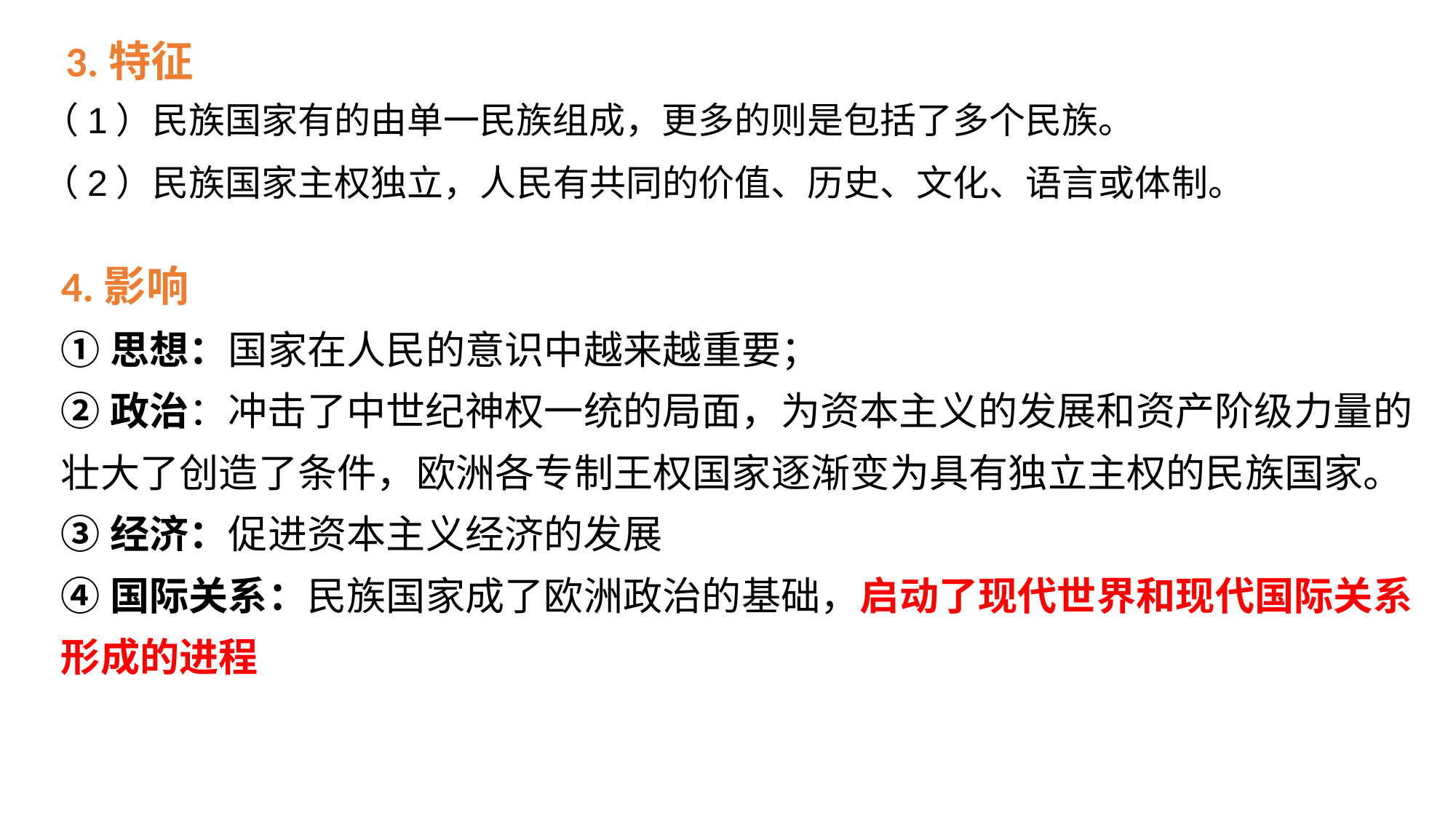

3.特征
（1）民族国家有的由单一民族组成，更多的则是包括了多个民族。

（2）民族国家主权独立，人民有共同的价值、历史、文化、语言或体制。
4.影响
①思想：国家在人民的意识中越来越重要；
②政治：冲击了中世纪神权一统的局面，为资本主义的发展和资产阶级力量的壮大了创造了条件，欧洲各专制王权国家逐渐变为具有独立主权的民族国家。
③经济：促进资本主义经济的发展
④国际关系：民族国家成了欧洲政治的基础，启动了现代世界和现代国际关系形成的进程